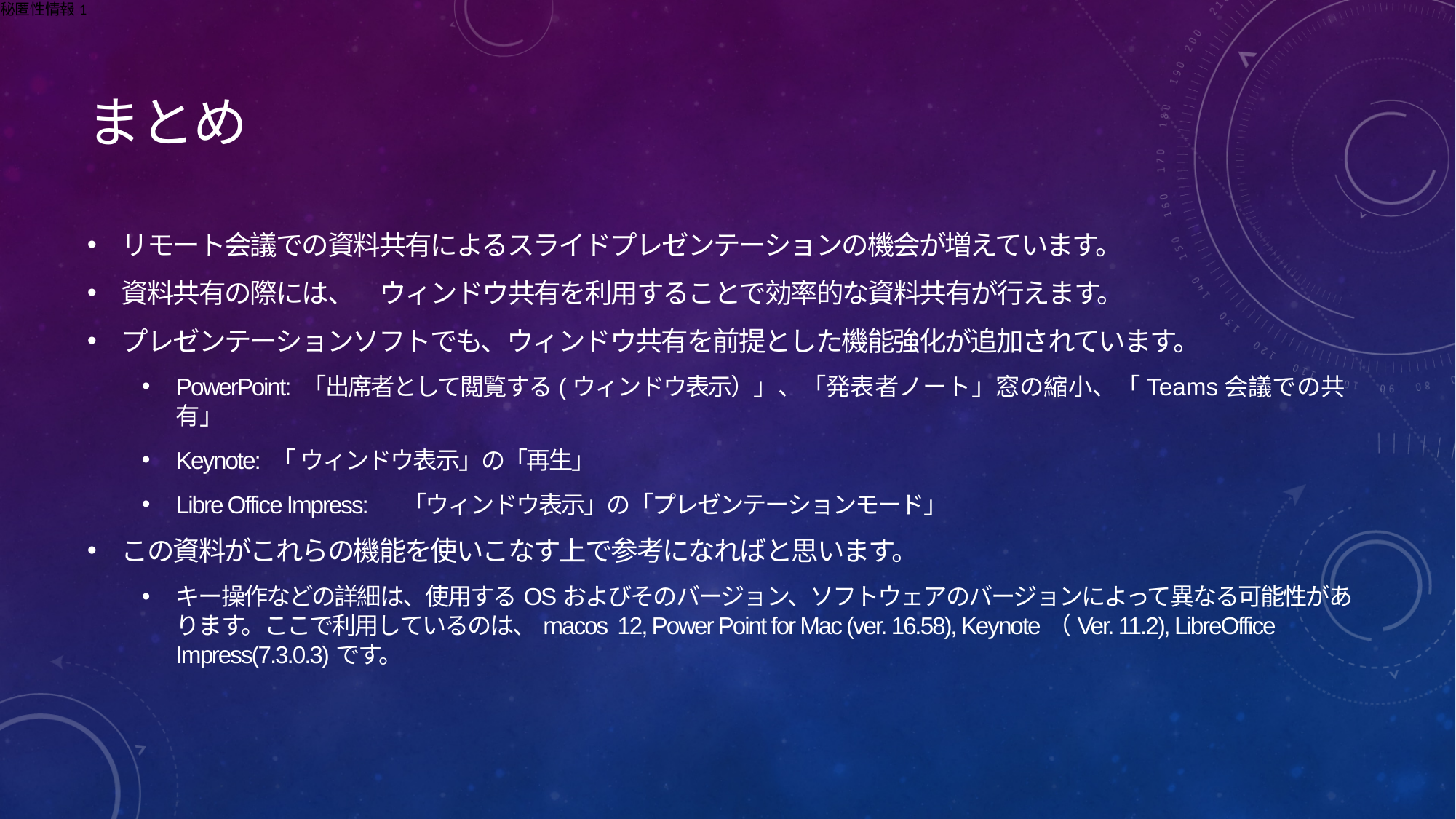

まとめ
リモート会議での資料共有によるスライドプレゼンテーションの機会が増えています。
資料共有の際には、　ウィンドウ共有を利用することで効率的な資料共有が行えます。
プレゼンテーションソフトでも、ウィンドウ共有を前提とした機能強化が追加されています。
PowerPoint: 「出席者として閲覧する(ウィンドウ表示）」、「発表者ノート」窓の縮小、「Teams会議での共有」
Keynote: 「 ウィンドウ表示」の「再生」
Libre Office Impress:　 「ウィンドウ表示」の「プレゼンテーションモード」
この資料がこれらの機能を使いこなす上で参考になればと思います。
キー操作などの詳細は、使用するOSおよびそのバージョン、ソフトウェアのバージョンによって異なる可能性があります。ここで利用しているのは、macos  12, Power Point for Mac (ver. 16.58), Keynote（Ver. 11.2), LibreOffice Impress(7.3.0.3)です。